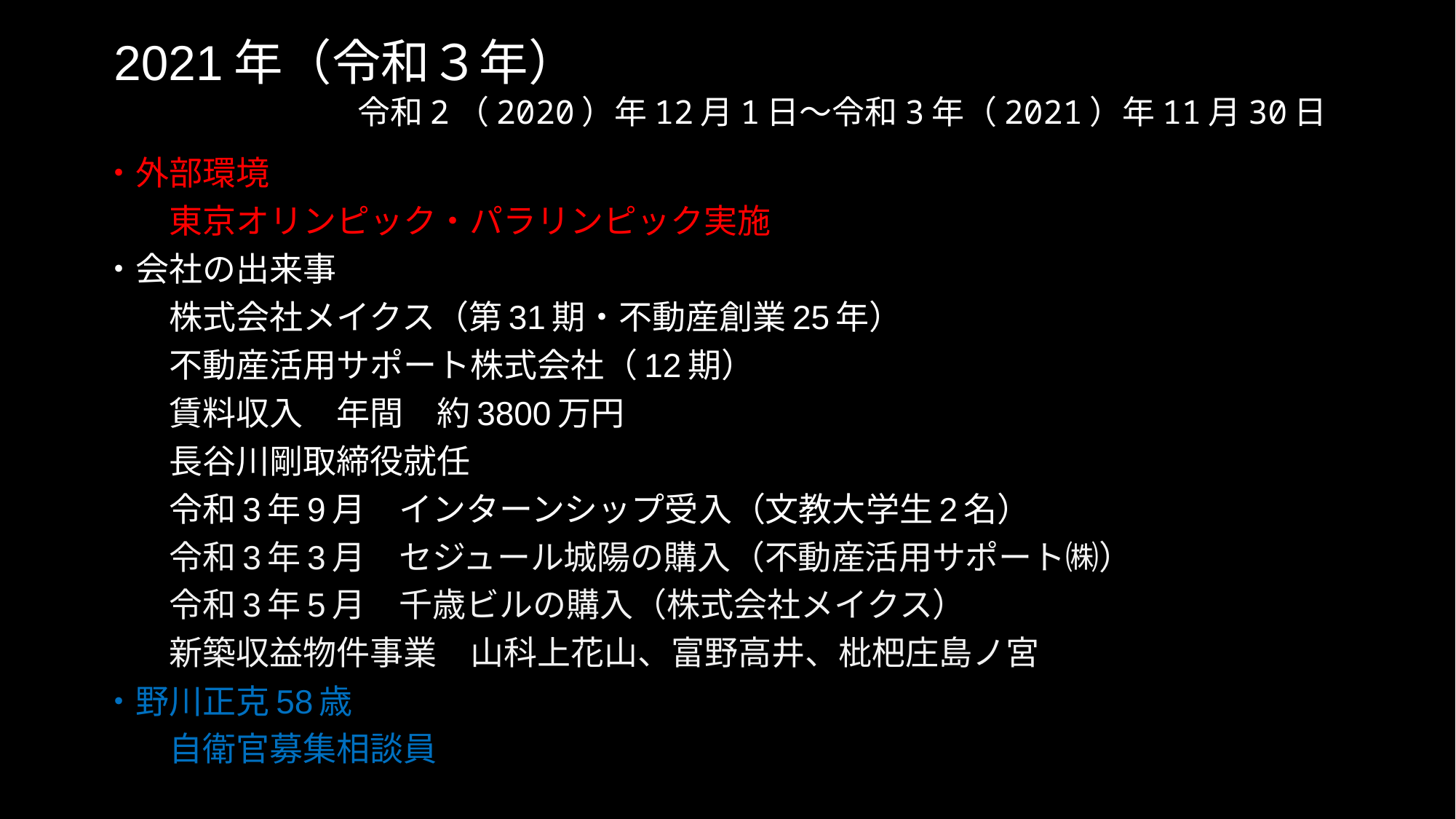

# 2021年（令和３年）　　　　　　　　　　　　　　　　　　　　　　　　　　令和2（2020）年12月1日～令和3年（2021）年11月30日
・外部環境
　　東京オリンピック・パラリンピック実施
・会社の出来事
　　株式会社メイクス（第31期・不動産創業25年）
　　不動産活用サポート株式会社（12期）
　　賃料収入　年間　約3800万円
　　長谷川剛取締役就任
　　令和3年9月　インターンシップ受入（文教大学生2名）
　　令和3年3月　セジュール城陽の購入（不動産活用サポート㈱）
　　令和3年5月　千歳ビルの購入（株式会社メイクス）
　　新築収益物件事業　山科上花山、富野高井、枇杷庄島ノ宮
・野川正克58歳
　　自衛官募集相談員